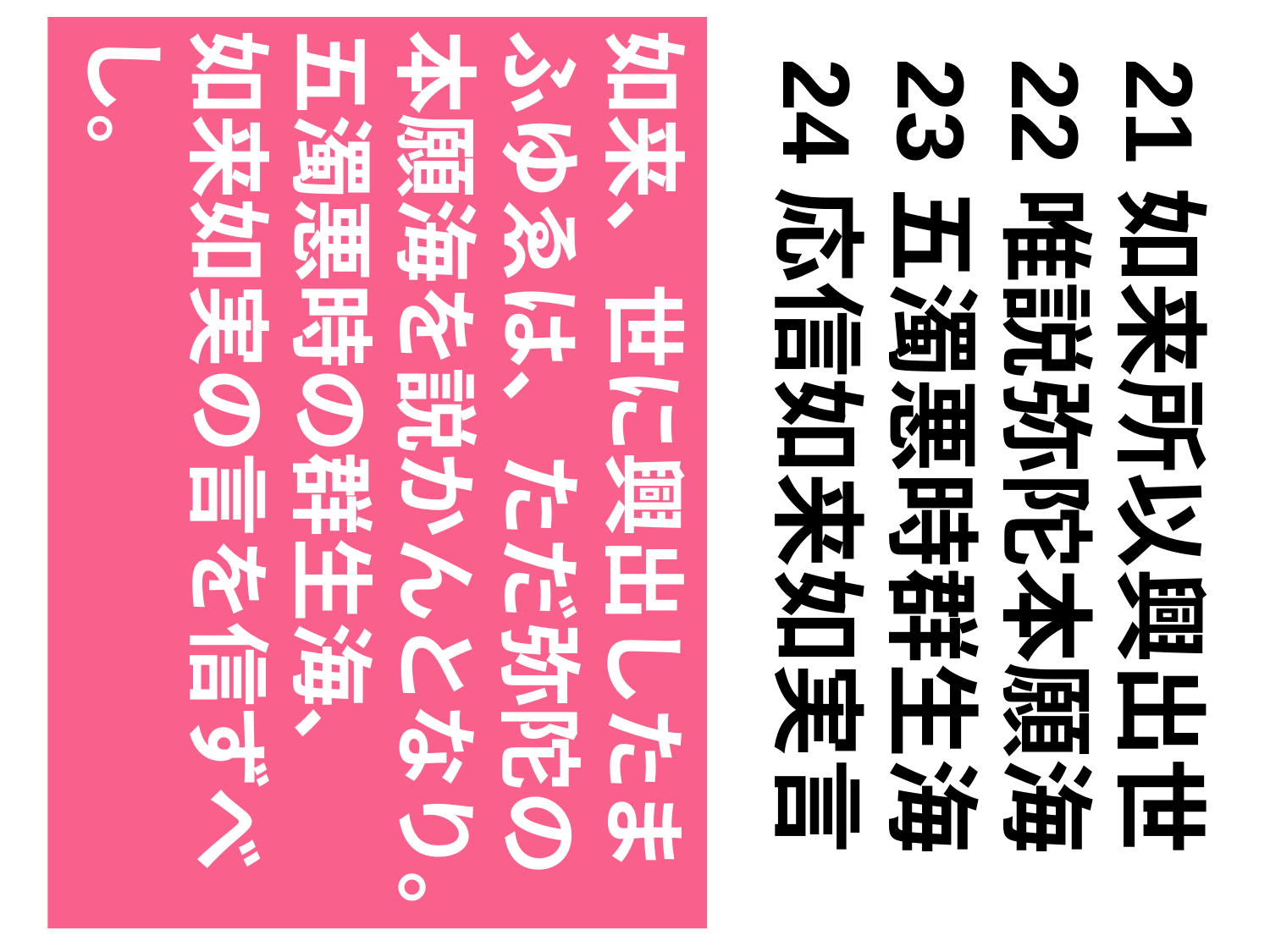

如来、世に興出したまふゆゑは、ただ弥陀の本願海を説かんとなり。
五濁悪時の群生海、
如来如実の言を信ずべし。

21如来所以興出世
22唯説弥陀本願海
23五濁悪時群生海
24応信如来如実言